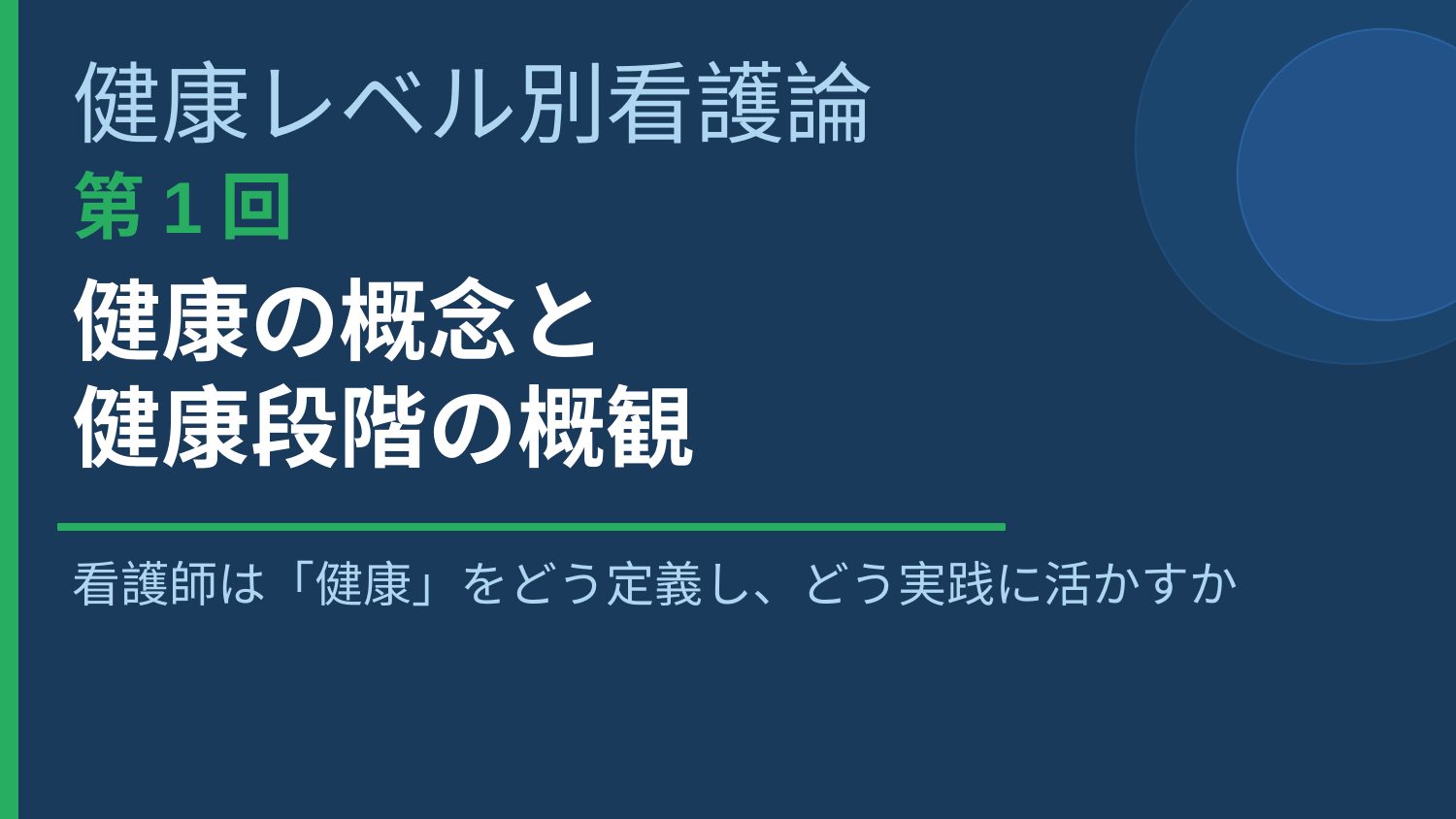

健康レベル別看護論
第1回
健康の概念と
健康段階の概観

看護師は「健康」をどう定義し、どう実践に活かすか